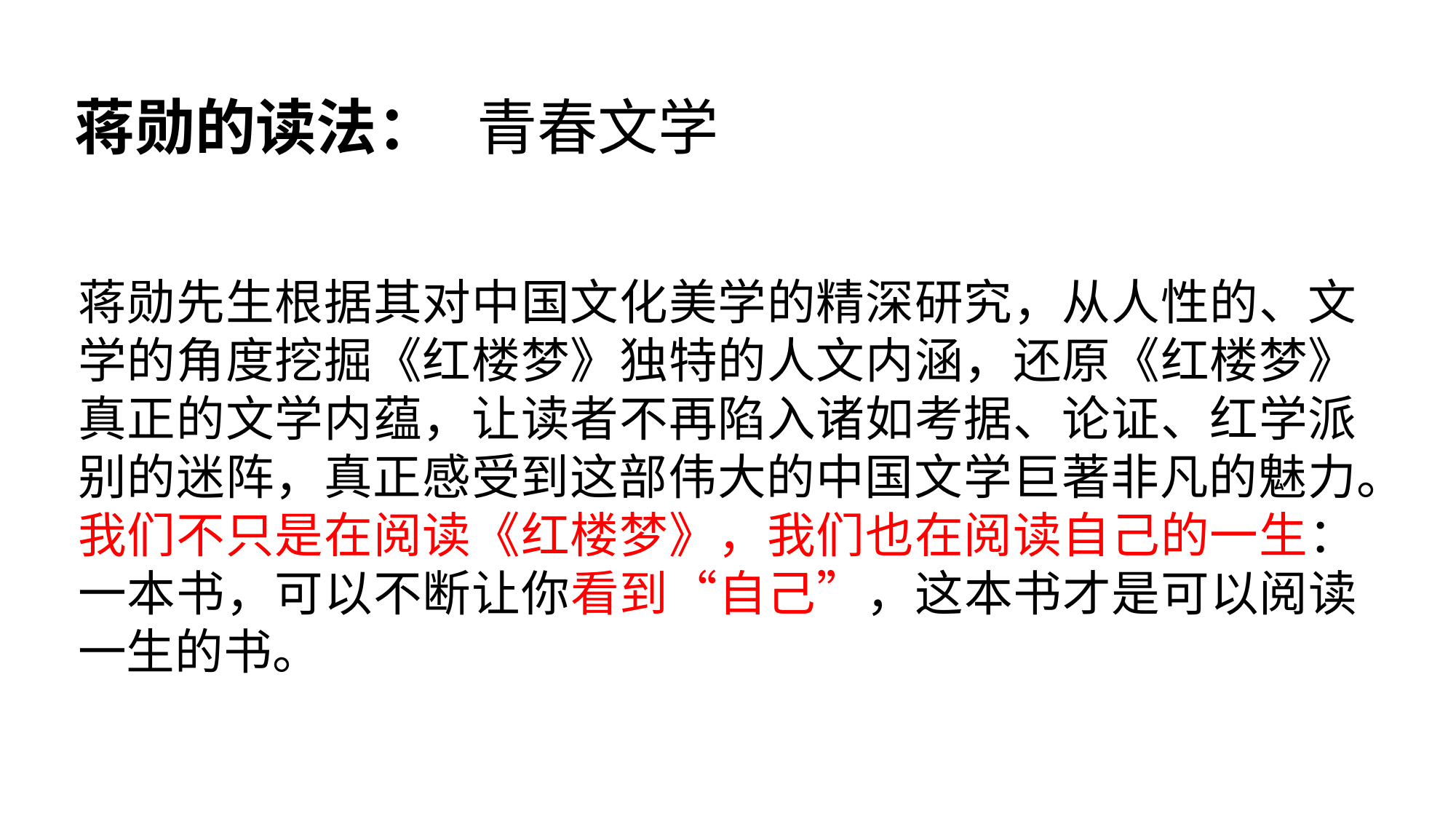

青春文学
蒋勋的读法：
蒋勋先生根据其对中国文化美学的精深研究，从人性的、文学的角度挖掘《红楼梦》独特的人文内涵，还原《红楼梦》真正的文学内蕴，让读者不再陷入诸如考据、论证、红学派别的迷阵，真正感受到这部伟大的中国文学巨著非凡的魅力。我们不只是在阅读《红楼梦》，我们也在阅读自己的一生：一本书，可以不断让你看到“自己”，这本书才是可以阅读一生的书。